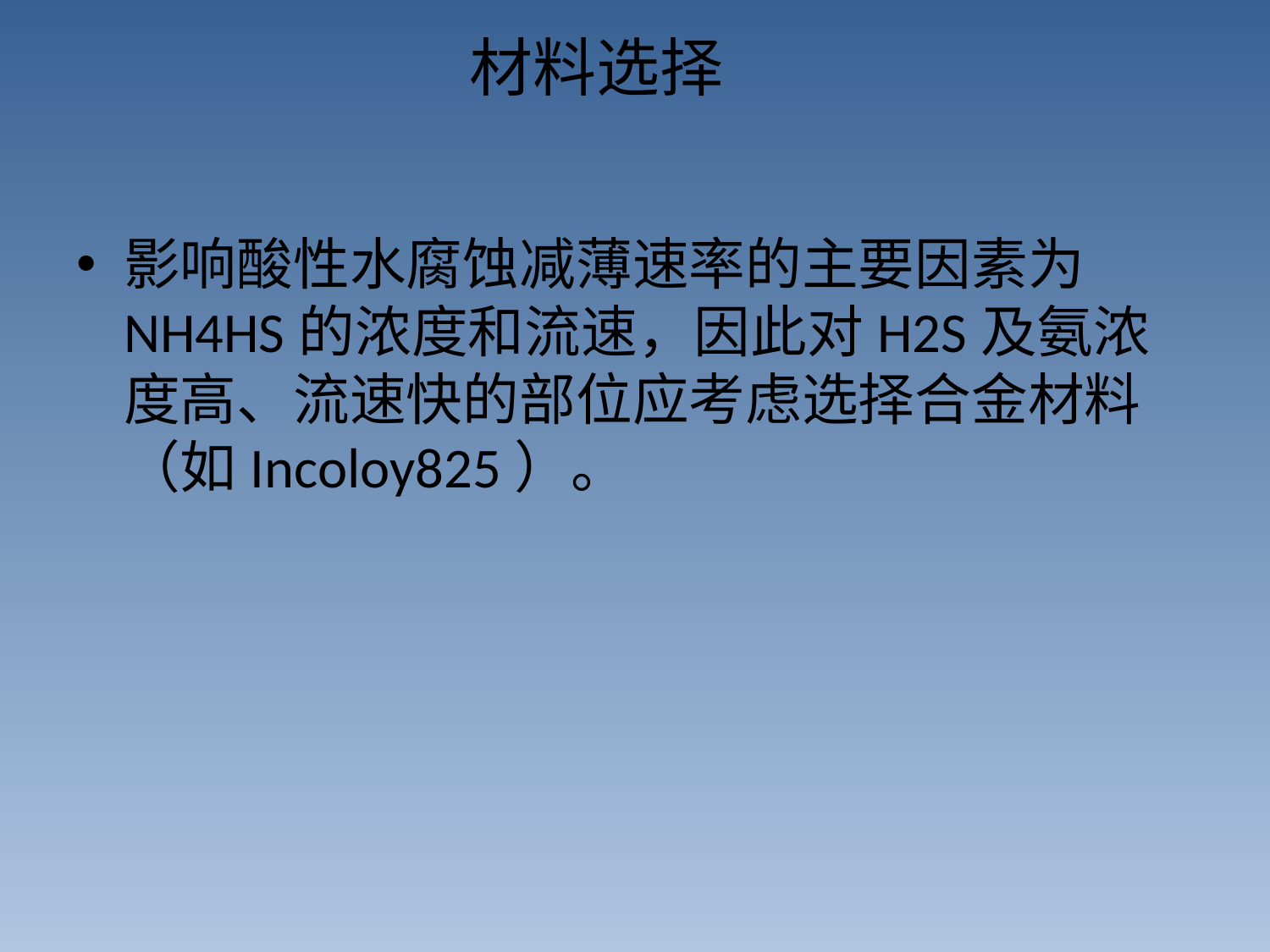

# 材料选择
影响酸性水腐蚀减薄速率的主要因素为NH4HS的浓度和流速，因此对H2S及氨浓度高、流速快的部位应考虑选择合金材料（如Incoloy825）。